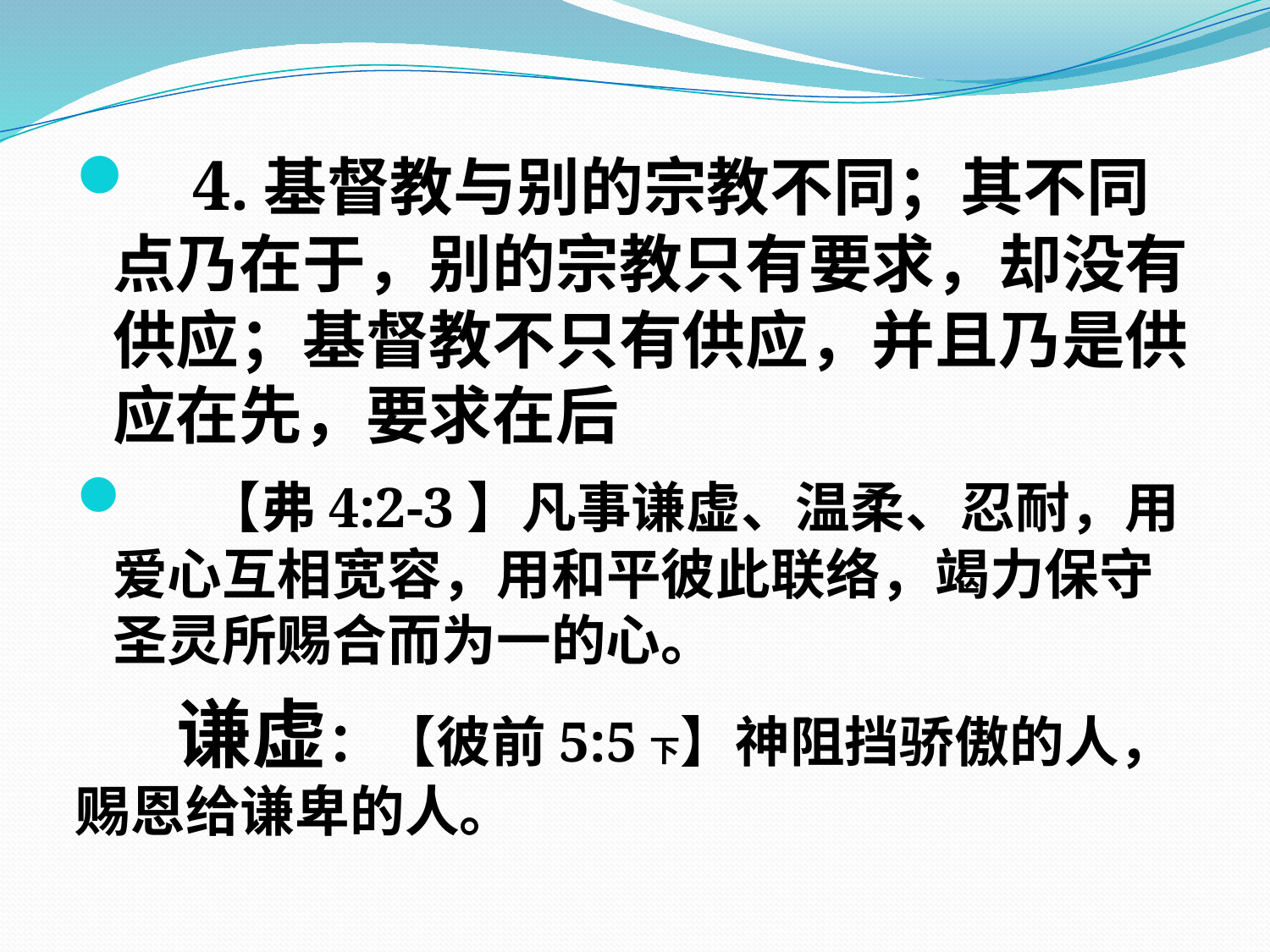

4.基督教与别的宗教不同；其不同点乃在于，别的宗教只有要求，却没有供应；基督教不只有供应，并且乃是供应在先，要求在后
    【弗4:2-3】凡事谦虚、温柔、忍耐，用爱心互相宽容，用和平彼此联络，竭力保守圣灵所赐合而为一的心。
       谦虚：【彼前5:5下】神阻挡骄傲的人，赐恩给谦卑的人。